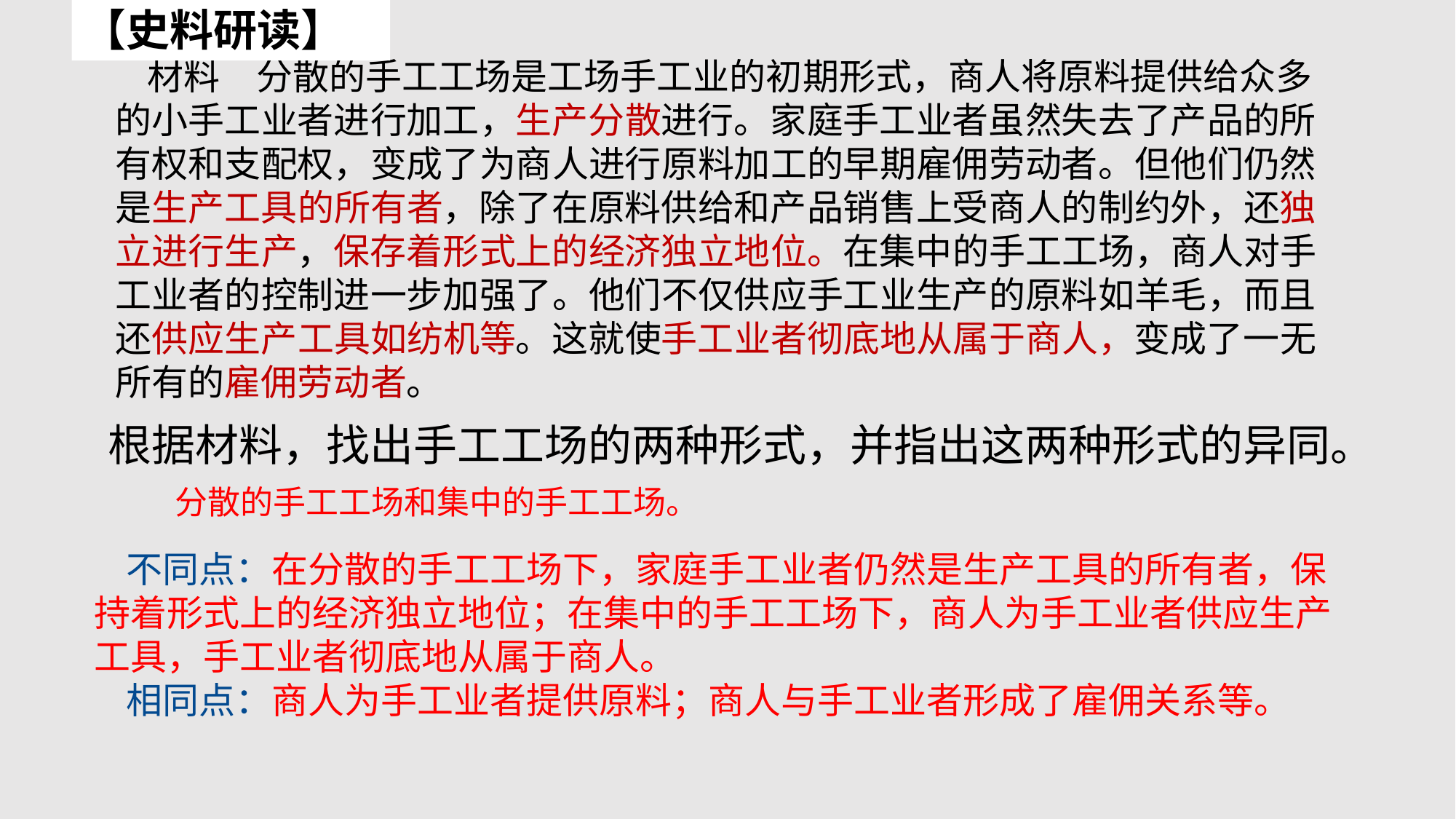

【史料研读】
材料　分散的手工工场是工场手工业的初期形式，商人将原料提供给众多的小手工业者进行加工，生产分散进行。家庭手工业者虽然失去了产品的所有权和支配权，变成了为商人进行原料加工的早期雇佣劳动者。但他们仍然是生产工具的所有者，除了在原料供给和产品销售上受商人的制约外，还独立进行生产，保存着形式上的经济独立地位。在集中的手工工场，商人对手工业者的控制进一步加强了。他们不仅供应手工业生产的原料如羊毛，而且还供应生产工具如纺机等。这就使手工业者彻底地从属于商人，变成了一无所有的雇佣劳动者。
根据材料，找出手工工场的两种形式，并指出这两种形式的异同。
分散的手工工场和集中的手工工场。
不同点：在分散的手工工场下，家庭手工业者仍然是生产工具的所有者，保持着形式上的经济独立地位；在集中的手工工场下，商人为手工业者供应生产工具，手工业者彻底地从属于商人。
相同点：商人为手工业者提供原料；商人与手工业者形成了雇佣关系等。